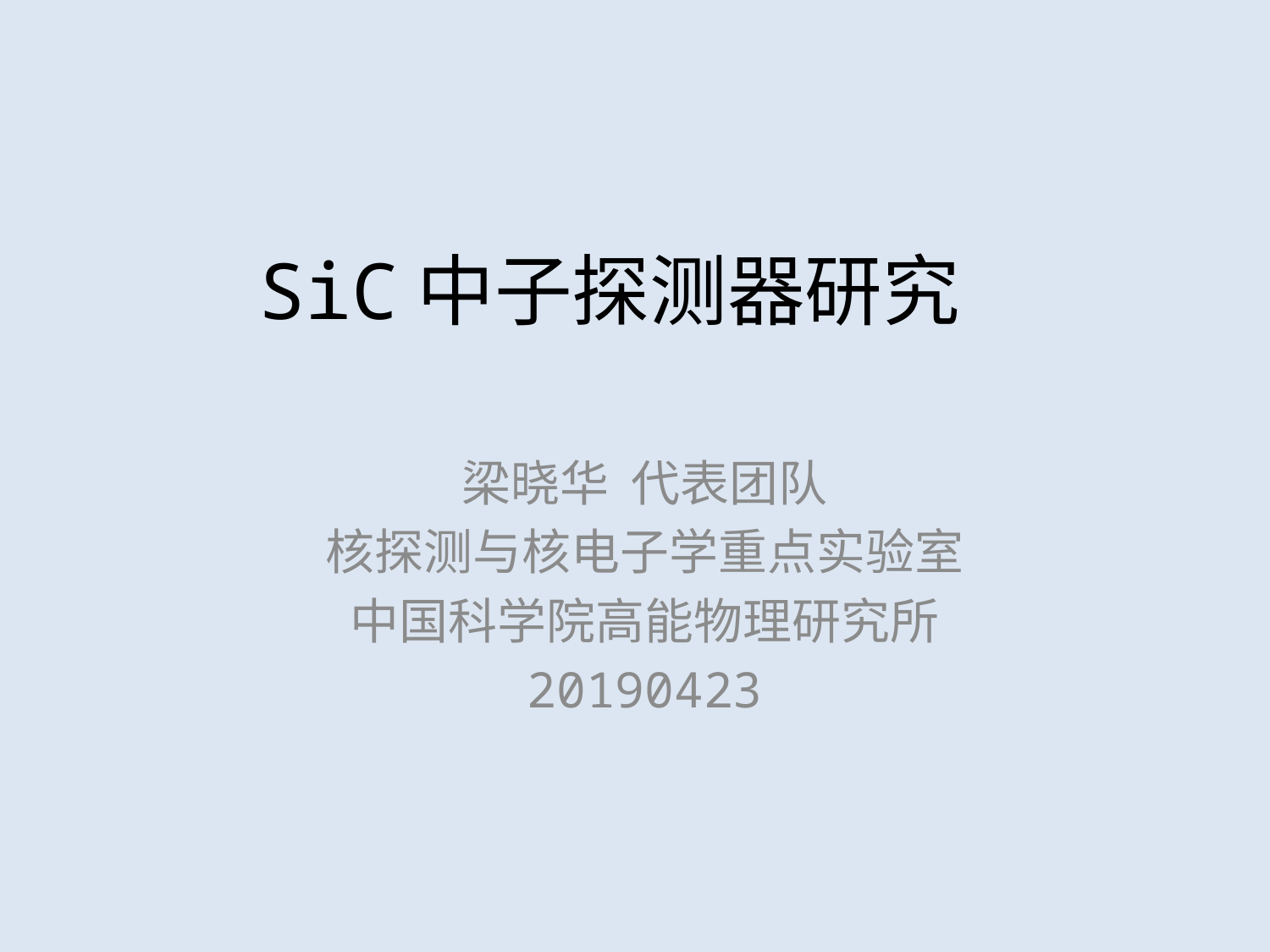

# SiC中子探测器研究
梁晓华  代表团队
核探测与核电子学重点实验室
中国科学院高能物理研究所
20190423